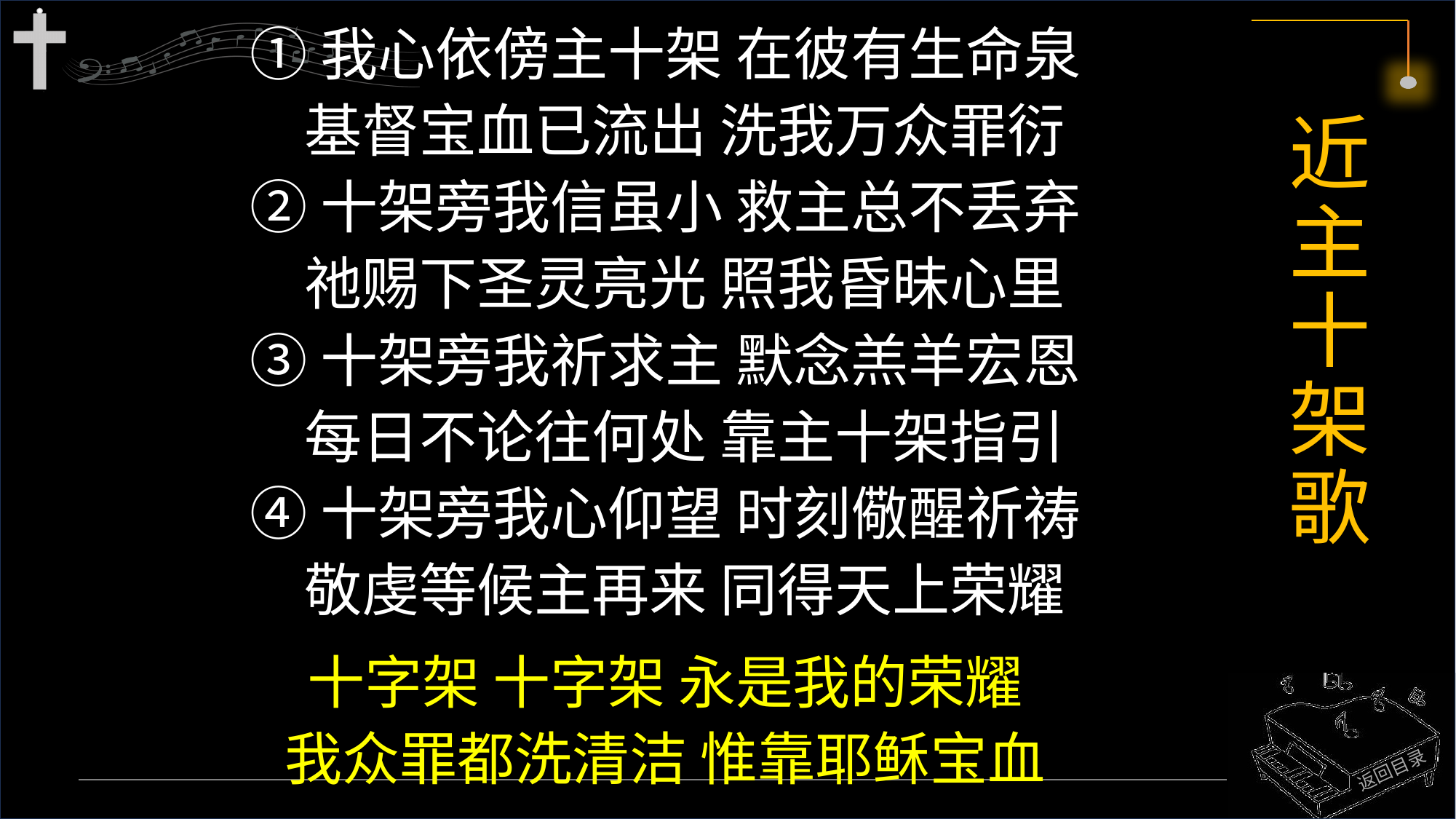

①我心依傍主十架 在彼有生命泉
  基督宝血已流出 洗我万众罪衍
②十架旁我信虽小 救主总不丢弃
  祂赐下圣灵亮光 照我昏昧心里
③十架旁我祈求主 默念羔羊宏恩
  每日不论往何处 靠主十架指引
④十架旁我心仰望 时刻儆醒祈祷
  敬虔等候主再来 同得天上荣耀

十字架 十字架 永是我的荣耀
我众罪都洗清洁 惟靠耶稣宝血
# 近主十架歌